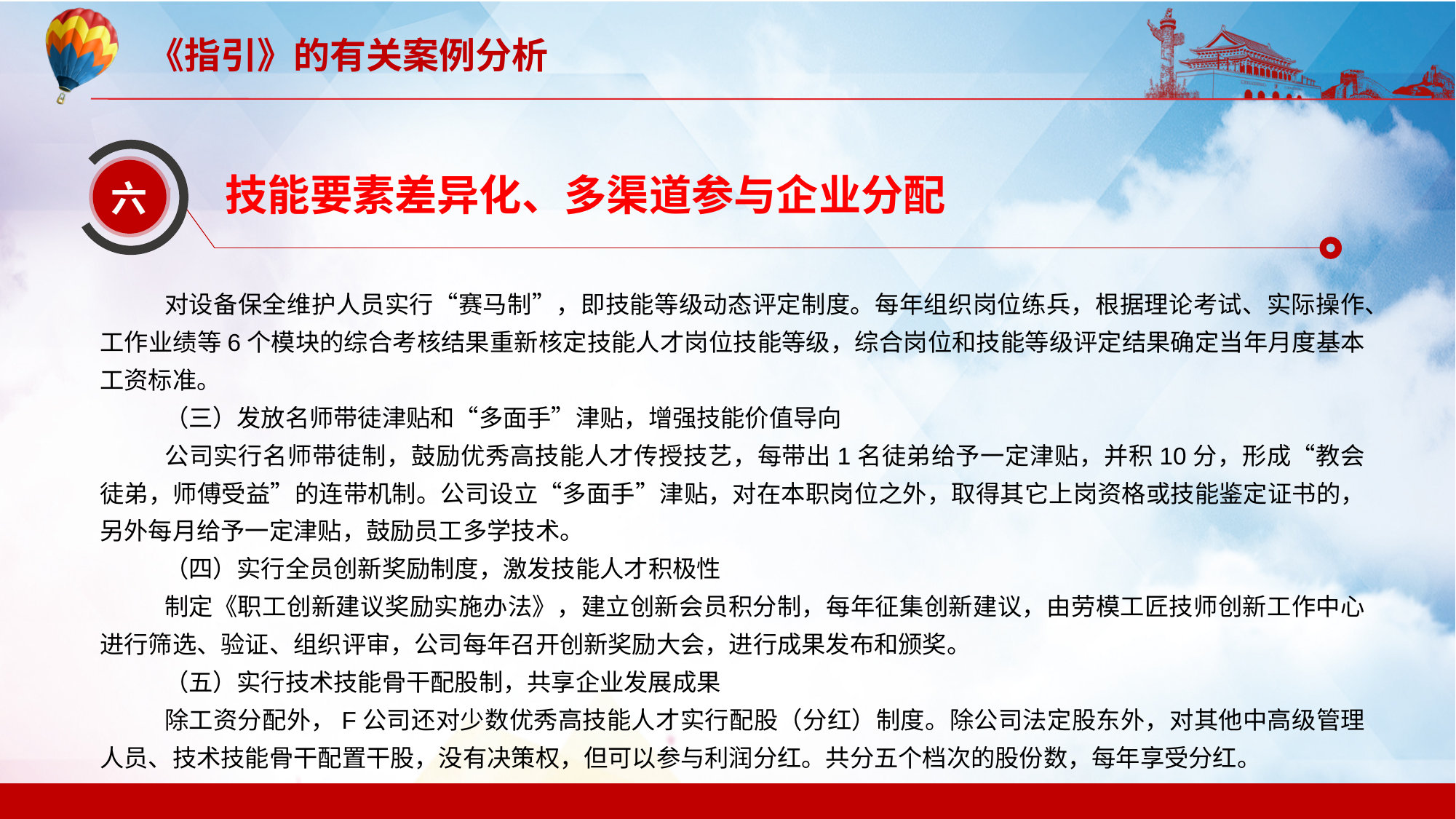

技能要素差异化、多渠道参与企业分配
六

对设备保全维护人员实行“赛马制”，即技能等级动态评定制度。每年组织岗位练兵，根据理论考试、实际操作、工作业绩等6个模块的综合考核结果重新核定技能人才岗位技能等级，综合岗位和技能等级评定结果确定当年月度基本工资标准。
（三）发放名师带徒津贴和“多面手”津贴，增强技能价值导向
公司实行名师带徒制，鼓励优秀高技能人才传授技艺，每带出1名徒弟给予一定津贴，并积10分，形成“教会徒弟，师傅受益”的连带机制。公司设立“多面手”津贴，对在本职岗位之外，取得其它上岗资格或技能鉴定证书的，另外每月给予一定津贴，鼓励员工多学技术。
（四）实行全员创新奖励制度，激发技能人才积极性
制定《职工创新建议奖励实施办法》，建立创新会员积分制，每年征集创新建议，由劳模工匠技师创新工作中心进行筛选、验证、组织评审，公司每年召开创新奖励大会，进行成果发布和颁奖。
（五）实行技术技能骨干配股制，共享企业发展成果
除工资分配外，F公司还对少数优秀高技能人才实行配股（分红）制度。除公司法定股东外，对其他中高级管理人员、技术技能骨干配置干股，没有决策权，但可以参与利润分红。共分五个档次的股份数，每年享受分红。